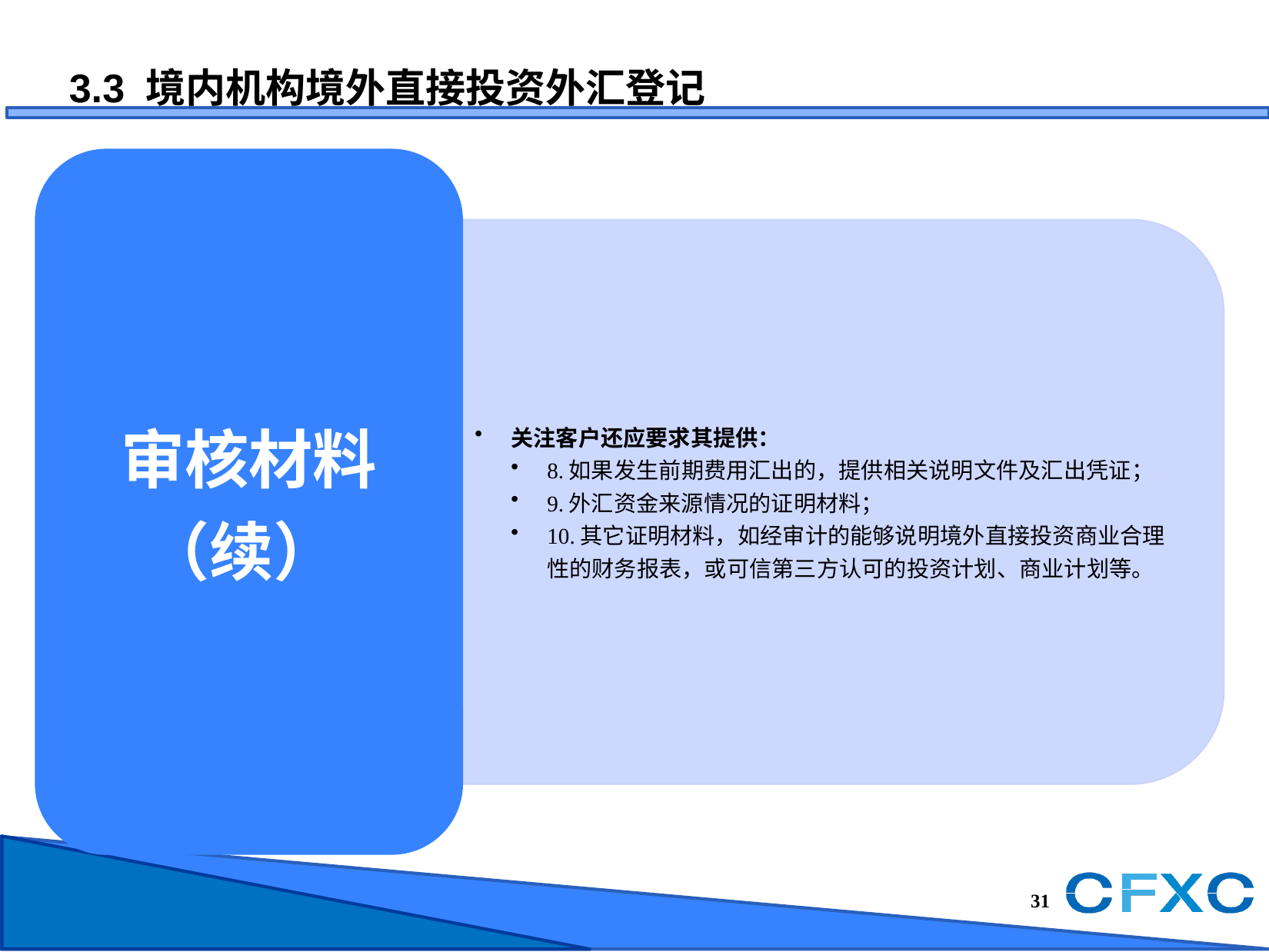

3.3 境内机构境外直接投资外汇登记
审核材料
（续）
关注客户还应要求其提供：
8.如果发生前期费用汇出的，提供相关说明文件及汇出凭证；
9.外汇资金来源情况的证明材料；
10.其它证明材料，如经审计的能够说明境外直接投资商业合理性的财务报表，或可信第三方认可的投资计划、商业计划等。
31